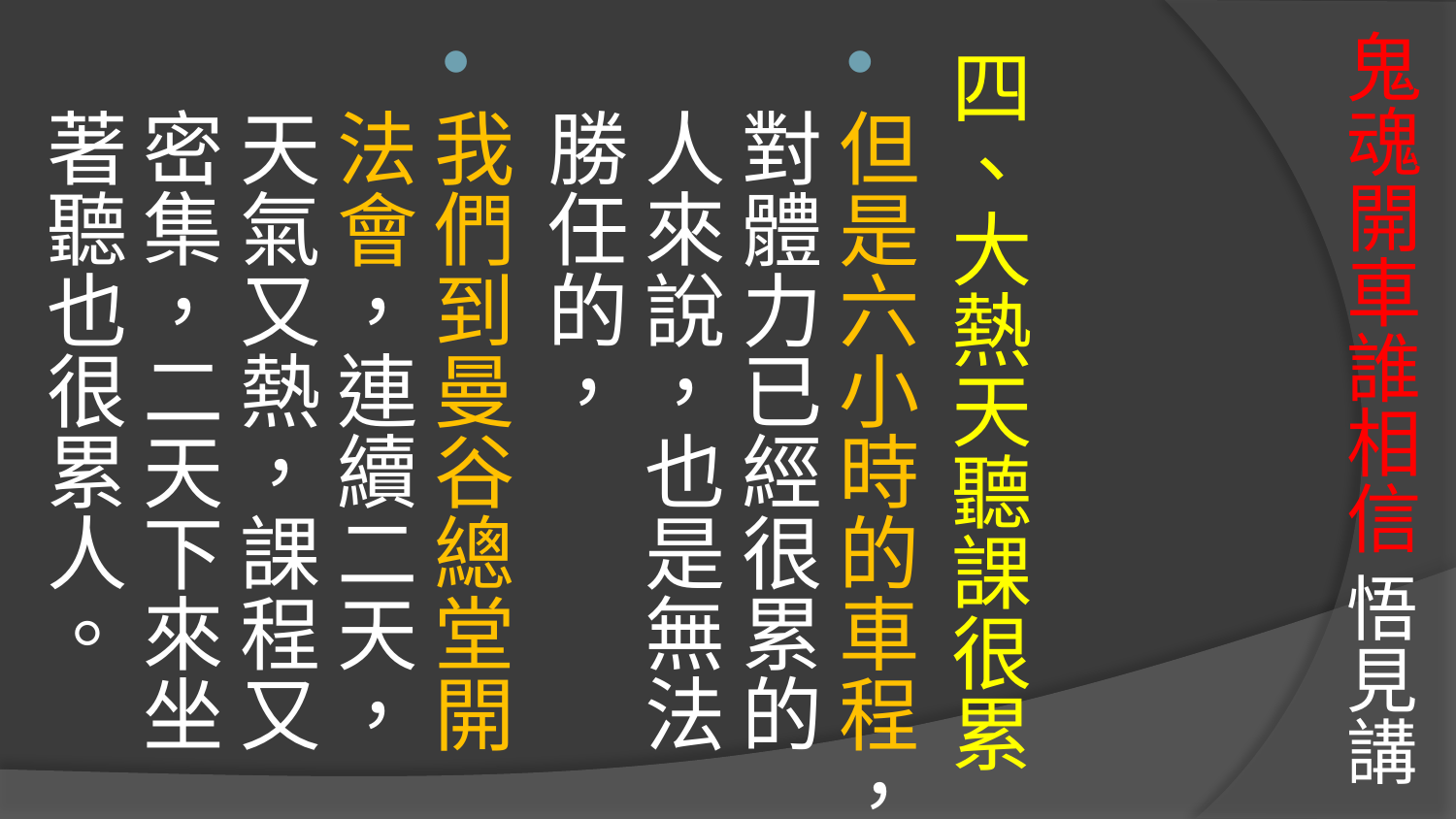

# 鬼魂開車誰相信 悟見講
四、大熱天聽課很累
但是六小時的車程，對體力已經很累的人來說，也是無法勝任的，
我們到曼谷總堂開法會，連續二天，天氣又熱，課程又密集，二天下來坐著聽也很累人。